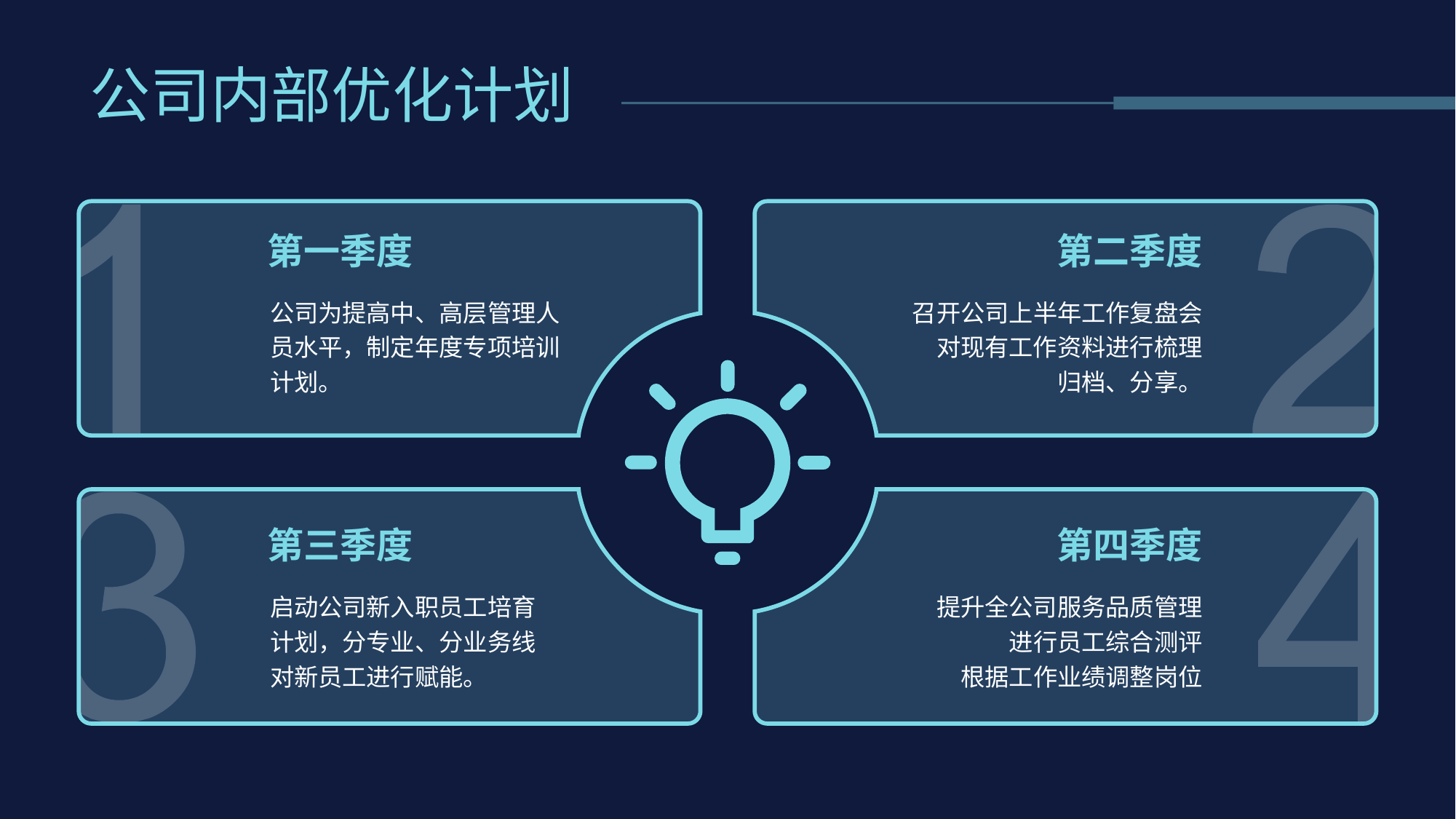

# 公司内部优化计划

第一季度
第二季度
公司为提高中、高层管理人员水平，制定年度专项培训计划。
召开公司上半年工作复盘会
对现有工作资料进行梳理
归档、分享。

第三季度
第四季度
启动公司新入职员工培育
计划，分专业、分业务线
对新员工进行赋能。
提升全公司服务品质管理
进行员工综合测评
根据工作业绩调整岗位